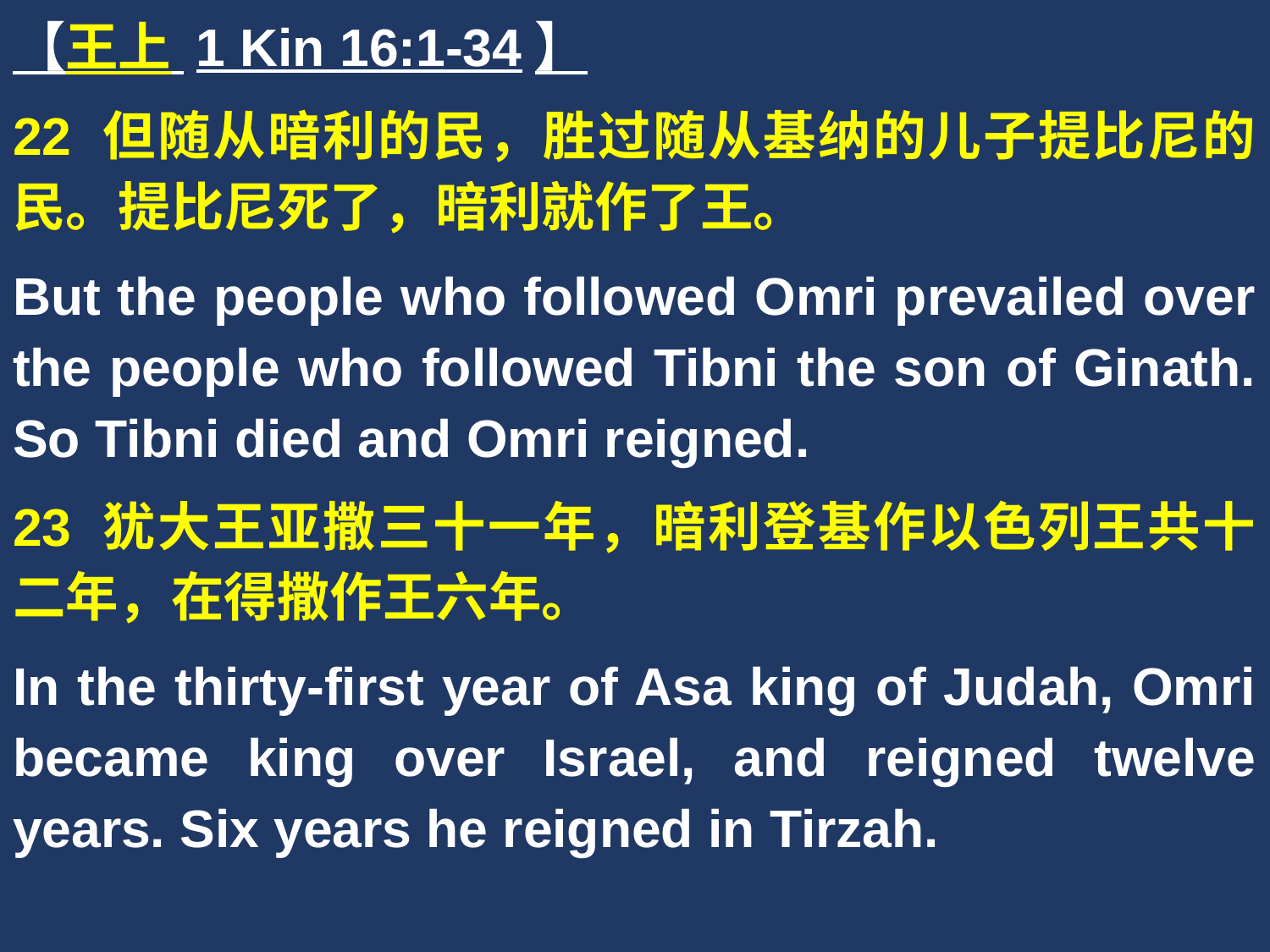

【王上 1 Kin 16:1-34】
22 但随从暗利的民，胜过随从基纳的儿子提比尼的民。提比尼死了，暗利就作了王。
But the people who followed Omri prevailed over the people who followed Tibni the son of Ginath. So Tibni died and Omri reigned.
23 犹大王亚撒三十一年，暗利登基作以色列王共十二年，在得撒作王六年。
In the thirty-first year of Asa king of Judah, Omri became king over Israel, and reigned twelve years. Six years he reigned in Tirzah.